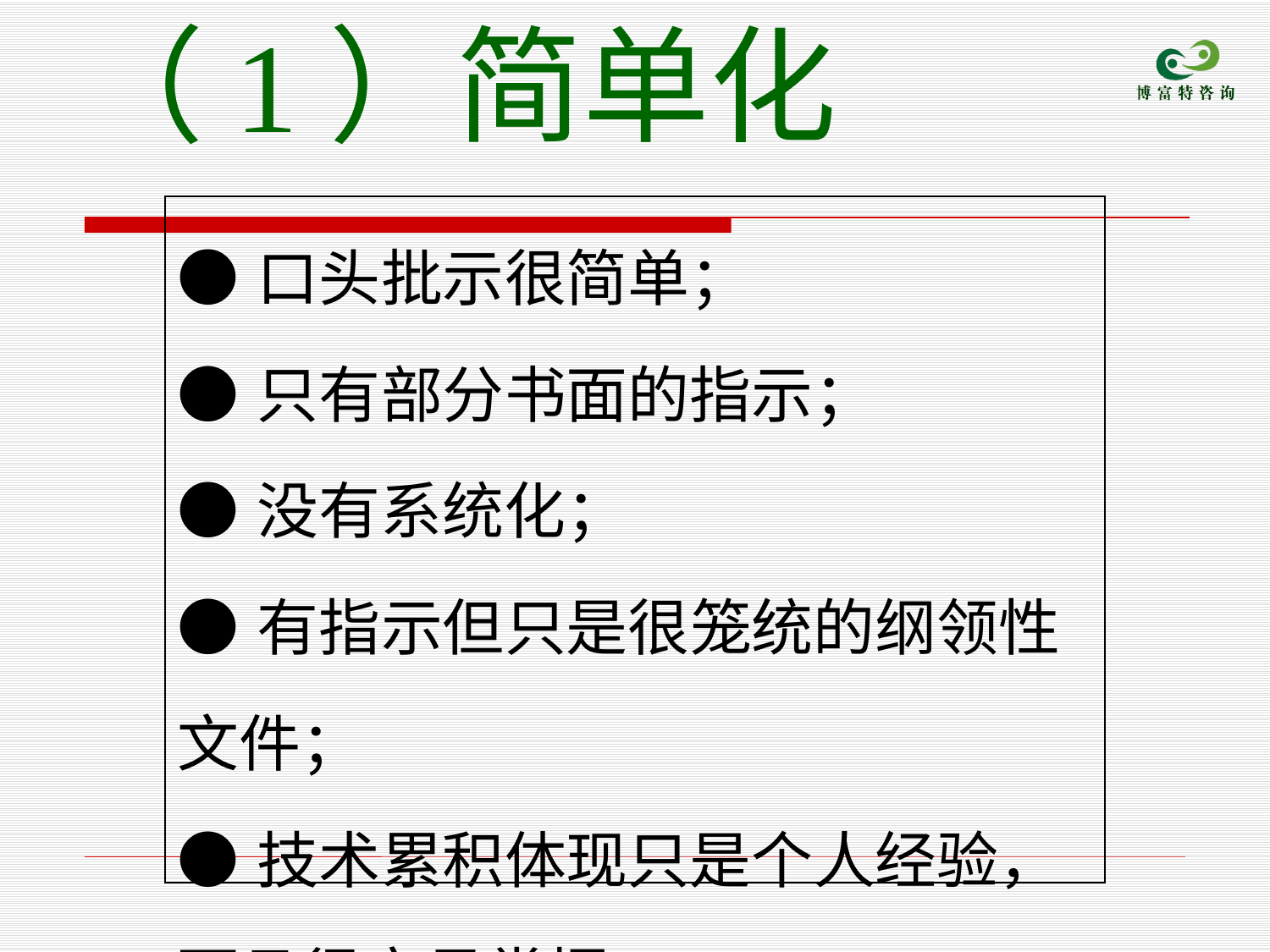

（1）简单化
| ●口头批示很简单； ●只有部分书面的指示； ●没有系统化； ●有指示但只是很笼统的纲领性文件； ●技术累积体现只是个人经验，而且很容易掌握。 |
| --- |
555